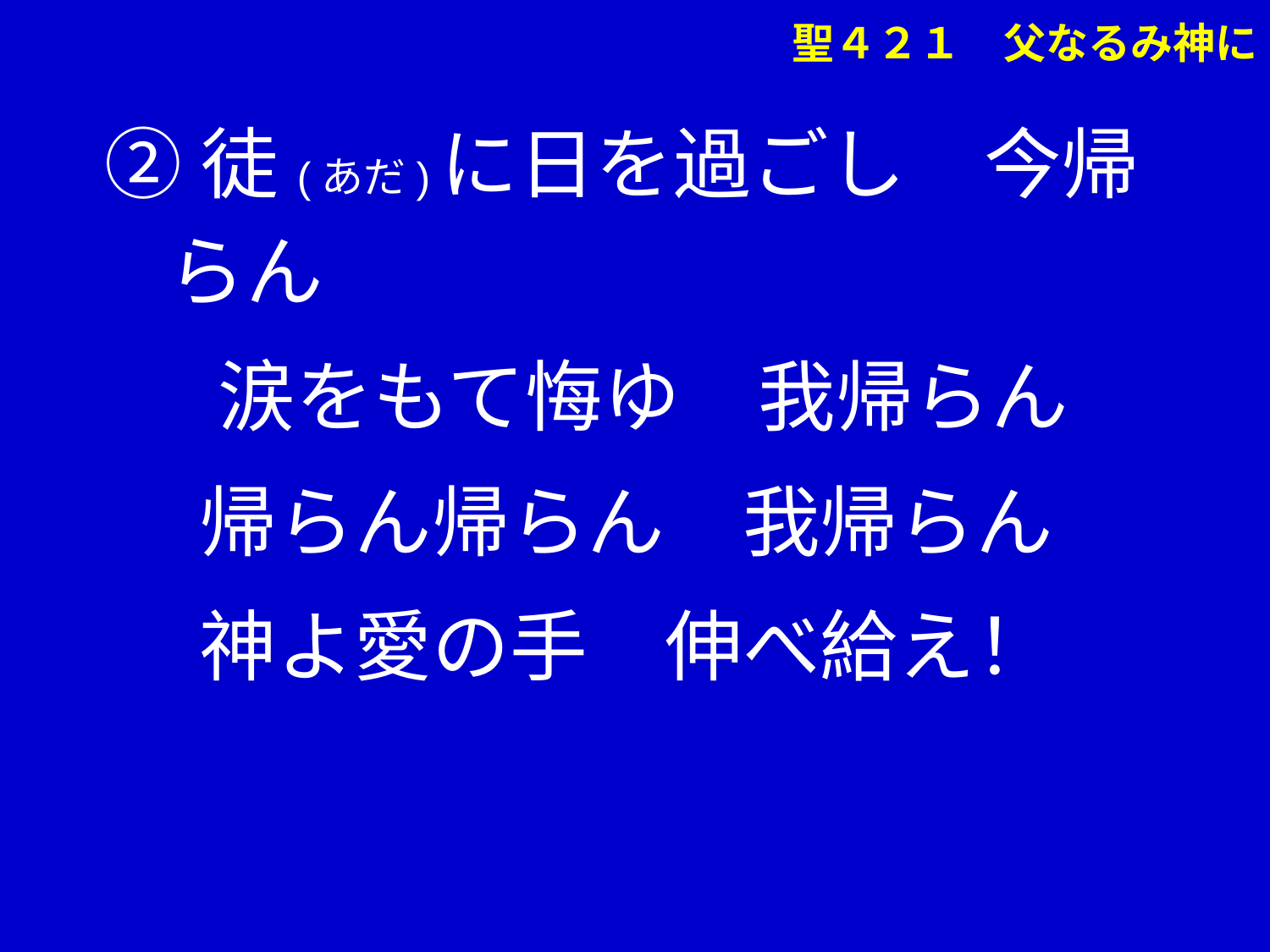

②徒(あだ)に日を過ごし　今帰らん
 　涙をもて悔ゆ　我帰らん
　 帰らん帰らん　我帰らん
　 神よ愛の手　伸べ給え！
聖４２１　父なるみ神に